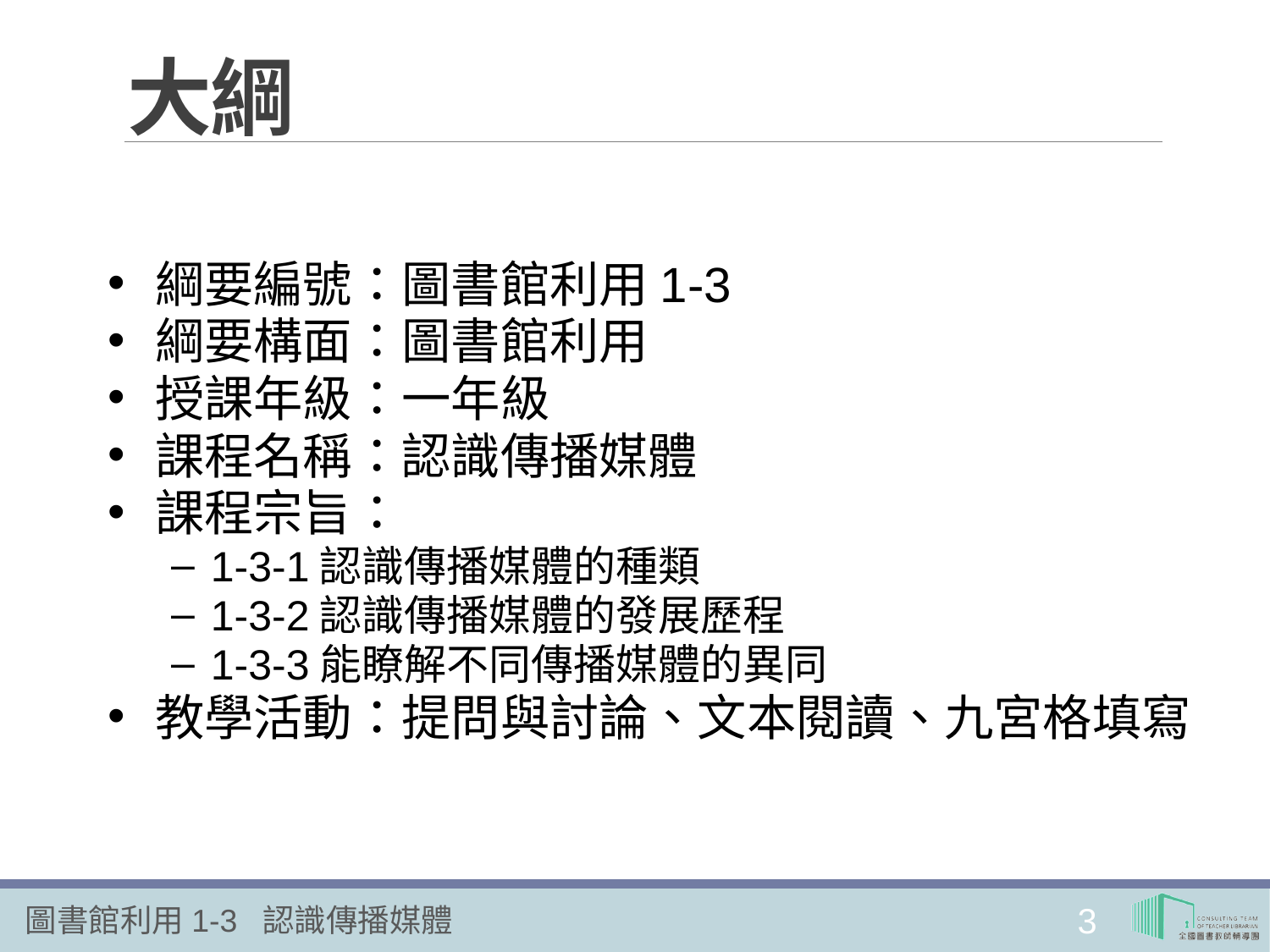

# 大綱
綱要編號：圖書館利用1-3
綱要構面：圖書館利用
授課年級：一年級
課程名稱：認識傳播媒體
課程宗旨：
1-3-1認識傳播媒體的種類
1-3-2認識傳播媒體的發展歷程
1-3-3能瞭解不同傳播媒體的異同
教學活動：提問與討論、文本閱讀、九宮格填寫